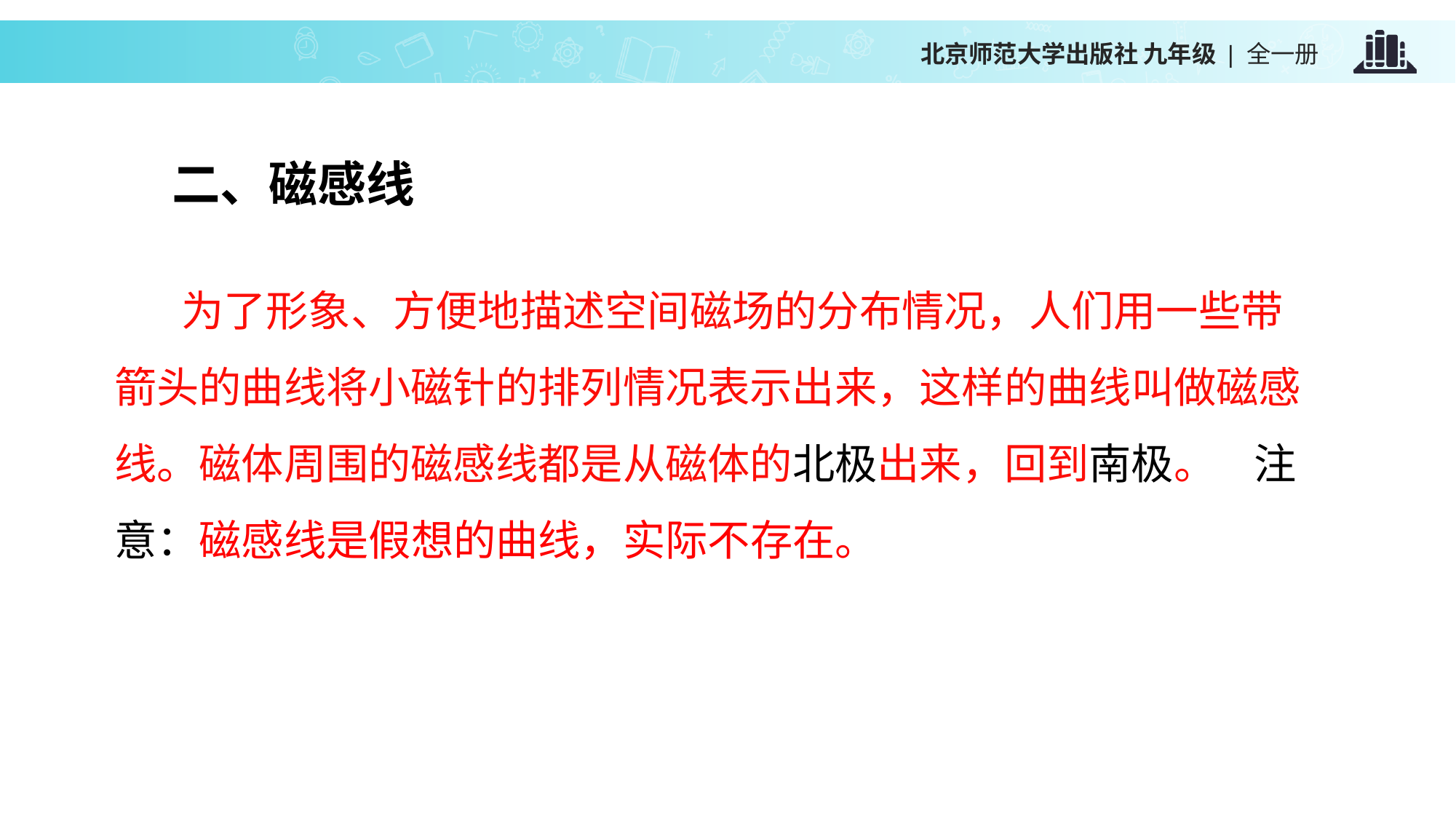

二、磁感线
      为了形象、方便地描述空间磁场的分布情况，人们用一些带箭头的曲线将小磁针的排列情况表示出来，这样的曲线叫做磁感线。磁体周围的磁感线都是从磁体的北极出来，回到南极。    注意：磁感线是假想的曲线，实际不存在。